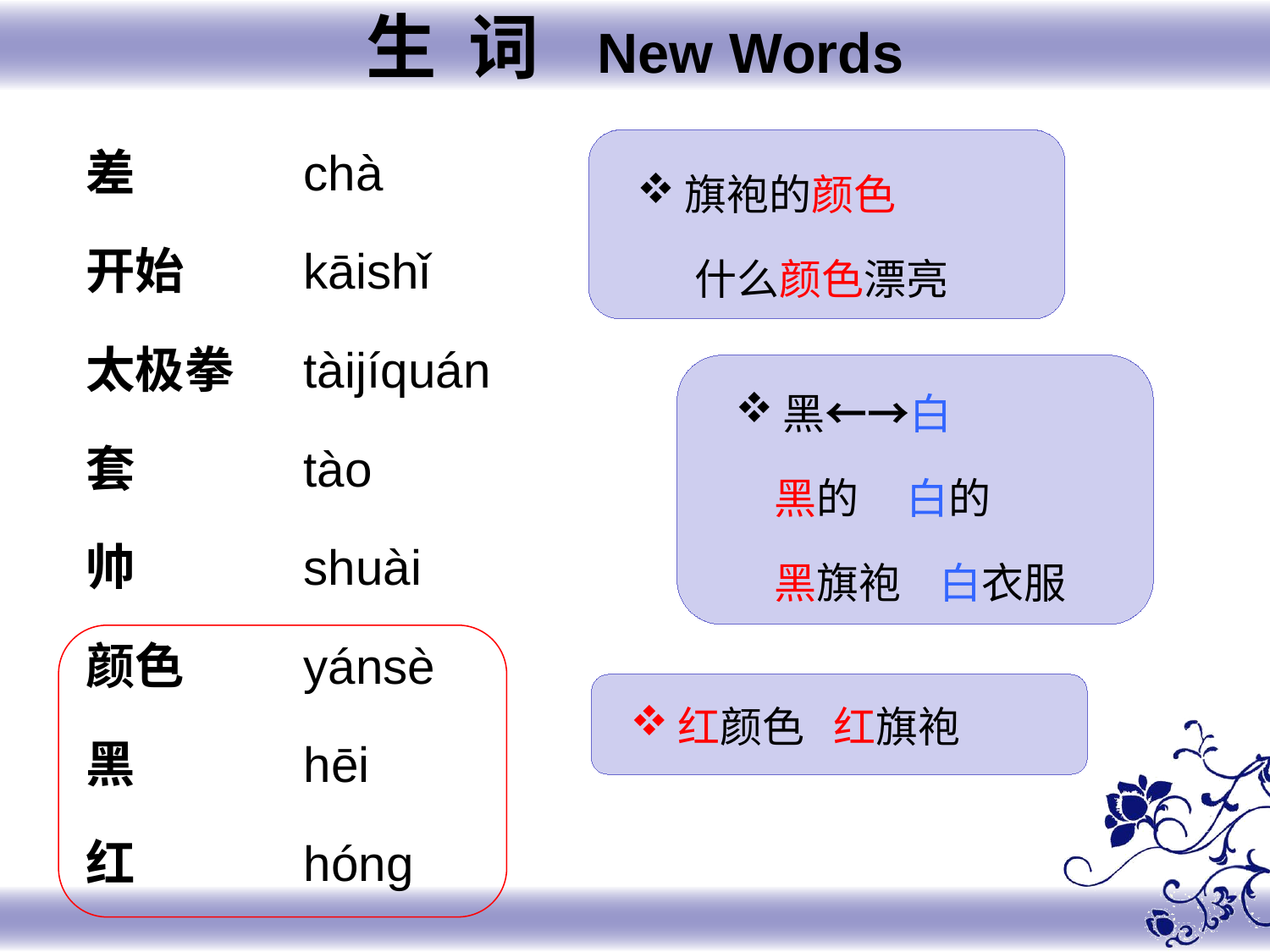

生  词   New Words
差
开始
太极拳
套
帅
颜色
黑
红

chà
kāishǐ
tàijíquán
tào
shuài
yánsè
hēi
hónɡ

旗袍的颜色
     什么颜色漂亮

黑←→白
   黑的     白的
   黑旗袍    白衣服

红颜色   红旗袍